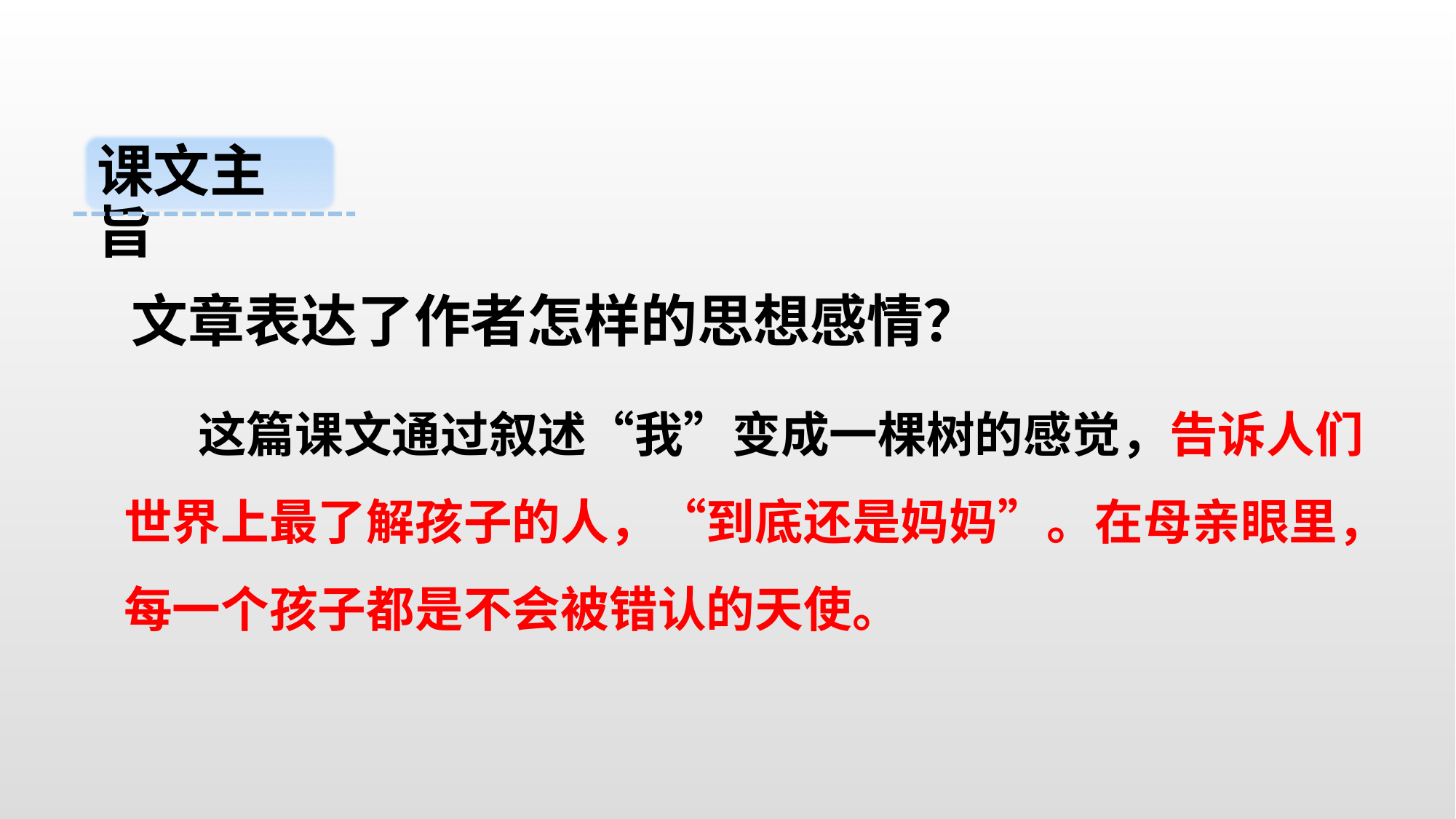

课文主旨

文章表达了作者怎样的思想感情？
这篇课文通过叙述“我”变成一棵树的感觉，告诉人们世界上最了解孩子的人，“到底还是妈妈”。在母亲眼里，每一个孩子都是不会被错认的天使。